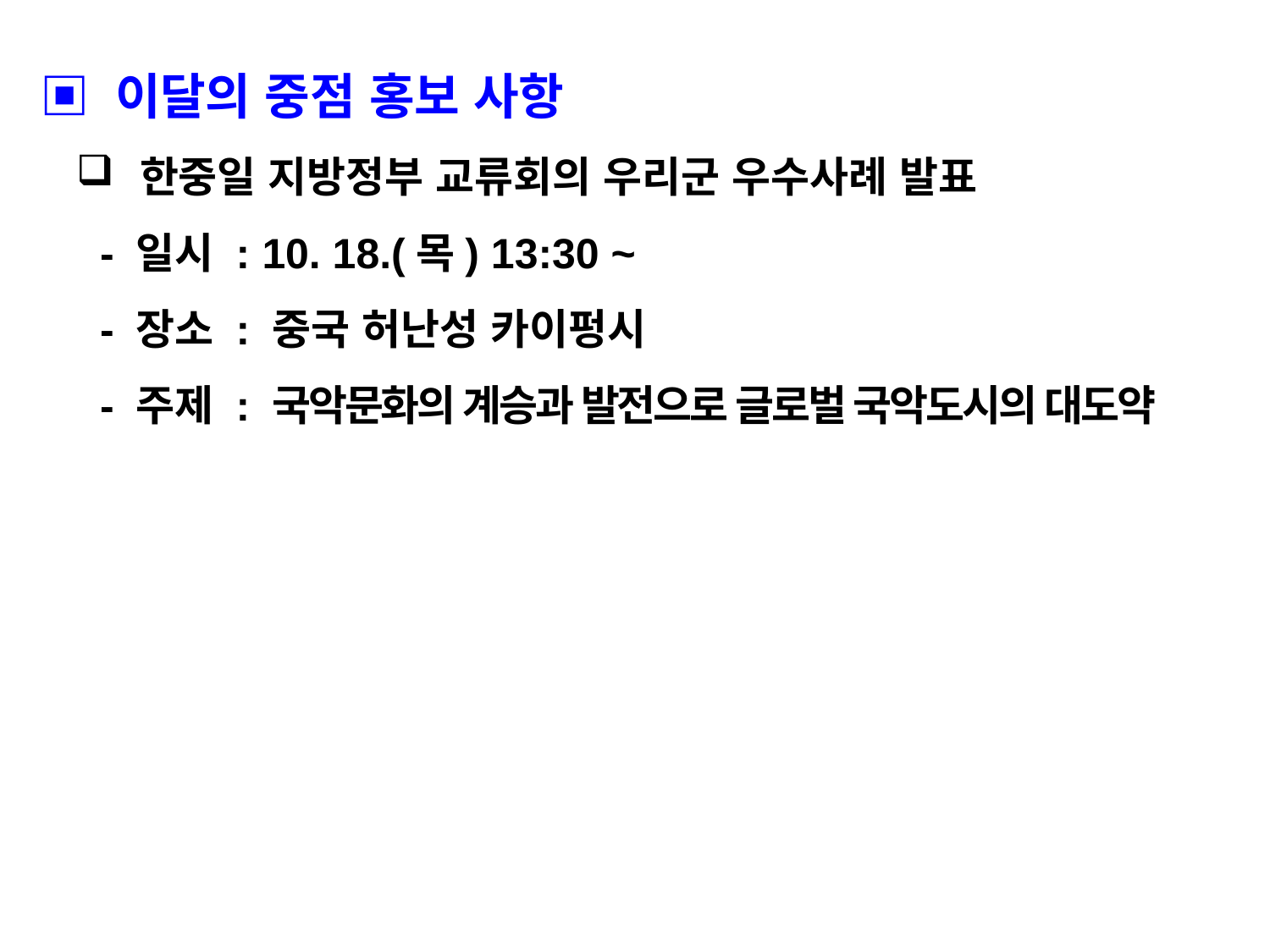

▣ 이달의 중점 홍보 사항
한중일 지방정부 교류회의 우리군 우수사례 발표
  - 일시 : 10. 18.(목) 13:30 ~
  - 장소 : 중국 허난성 카이펑시
  - 주제 : 국악문화의 계승과 발전으로 글로벌 국악도시의 대도약